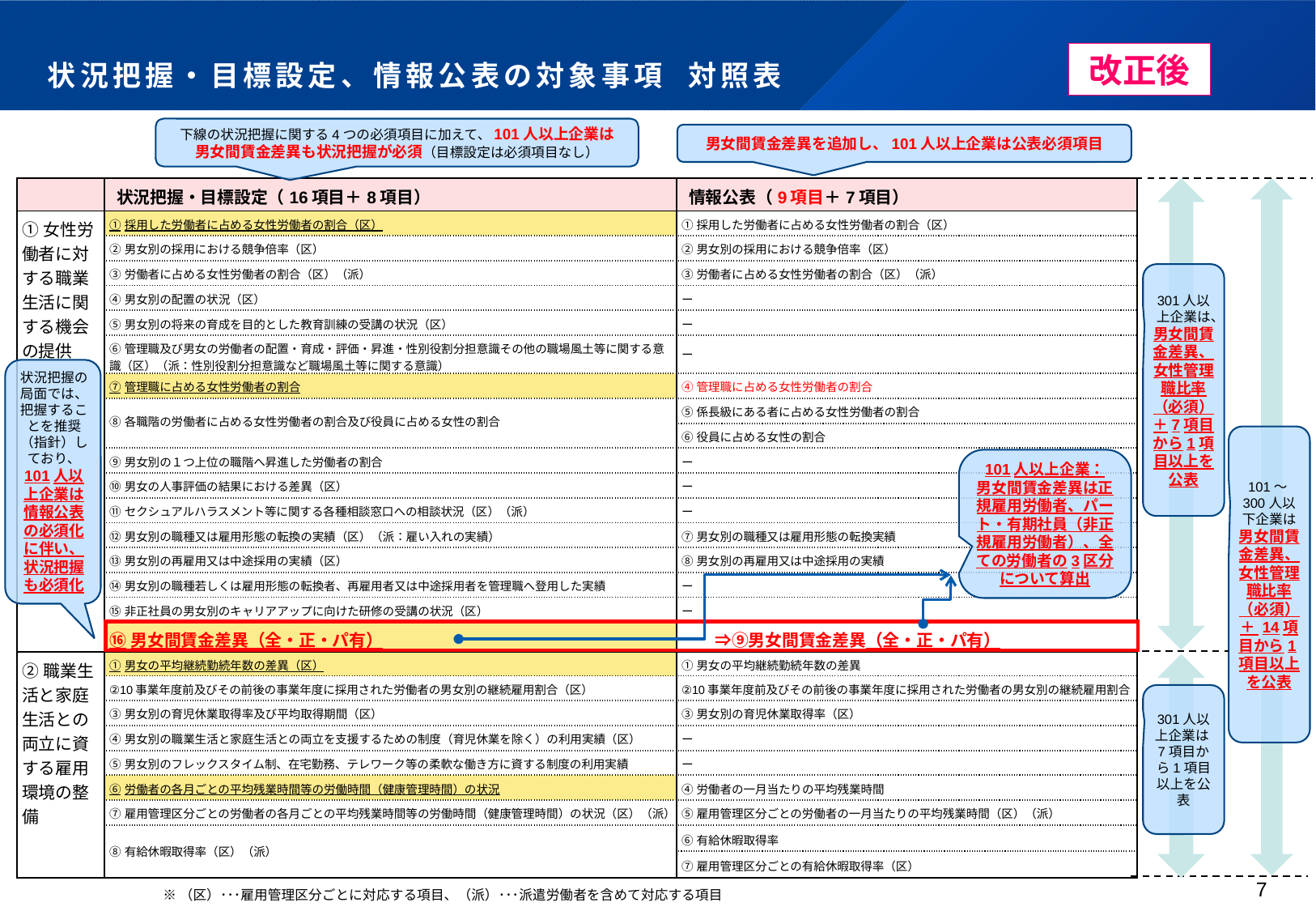

状況把握・目標設定、情報公表の対象事項  対照表
改正後
下線の状況把握に関する4つの必須項目に加えて、101人以上企業は
男女間賃金差異も状況把握が必須（目標設定は必須項目なし）
男女間賃金差異を追加し、101人以上企業は公表必須項目
|  | 状況把握・目標設定（16項目＋8項目） | 情報公表（9項目＋7項目） |
| --- | --- | --- |
| ①女性労働者に対する職業生活に関する機会の提供 | ①採用した労働者に占める女性労働者の割合（区） | ①採用した労働者に占める女性労働者の割合（区） |
|  | ②男女別の採用における競争倍率（区） | ②男女別の採用における競争倍率（区） |
|  | ③労働者に占める女性労働者の割合（区）（派） | ③労働者に占める女性労働者の割合（区）（派） |
|  | ④男女別の配置の状況（区） | ー |
|  | ⑤男女別の将来の育成を目的とした教育訓練の受講の状況（区） | ー |
|  | ⑥管理職及び男女の労働者の配置・育成・評価・昇進・性別役割分担意識その他の職場風土等に関する意識（区）（派：性別役割分担意識など職場風土等に関する意識） | ー |
|  | ⑦管理職に占める女性労働者の割合 | ④管理職に占める女性労働者の割合 |
|  | ⑧各職階の労働者に占める女性労働者の割合及び役員に占める女性の割合 | ⑤係長級にある者に占める女性労働者の割合 |
|  |  | ⑥役員に占める女性の割合 |
|  | ⑨男女別の１つ上位の職階へ昇進した労働者の割合 | ー |
|  | ⑩男女の人事評価の結果における差異（区） | ー |
|  | ⑪セクシュアルハラスメント等に関する各種相談窓口への相談状況（区）（派） | ー |
|  | ⑫男女別の職種又は雇用形態の転換の実績（区）（派：雇い入れの実績） | ⑦男女別の職種又は雇用形態の転換実績 |
|  | ⑬男女別の再雇用又は中途採用の実績（区） | ⑧男女別の再雇用又は中途採用の実績 |
|  | ⑭男女別の職種若しくは雇用形態の転換者、再雇用者又は中途採用者を管理職へ登用した実績 | ー |
|  | ⑮非正社員の男女別のキャリアアップに向けた研修の受講の状況（区） | ー |
|  | ⑯男女間賃金差異（全・正・パ有） | ー　⇒⑨男女間賃金差異（全・正・パ有） |
| ②職業生活と家庭生活との両立に資する雇用環境の整備 | ①男女の平均継続勤続年数の差異（区） | ①男女の平均継続勤続年数の差異 |
|  | ②10事業年度前及びその前後の事業年度に採用された労働者の男女別の継続雇用割合（区） | ②10事業年度前及びその前後の事業年度に採用された労働者の男女別の継続雇用割合 |
|  | ③男女別の育児休業取得率及び平均取得期間（区） | ③男女別の育児休業取得率（区） |
|  | ④男女別の職業生活と家庭生活との両立を支援するための制度（育児休業を除く）の利用実績（区） | ー |
|  | ⑤男女別のフレックスタイム制、在宅勤務、テレワーク等の柔軟な働き方に資する制度の利用実績 | ー |
|  | ⑥労働者の各月ごとの平均残業時間等の労働時間（健康管理時間）の状況 | ④労働者の一月当たりの平均残業時間 |
|  | ⑦雇用管理区分ごとの労働者の各月ごとの平均残業時間等の労働時間（健康管理時間）の状況（区）（派） | ⑤雇用管理区分ごとの労働者の一月当たりの平均残業時間（区）（派） |
|  | ⑧有給休暇取得率（区）（派） | ⑥有給休暇取得率 |
|  |  | ⑦雇用管理区分ごとの有給休暇取得率（区） |

301人以上企業は、男女間賃金差異、女性管理職比率（必須）＋7項目から1項目以上を公表
状況把握の局面では、把握することを推奨（指針）しており、
101人以上企業は情報公表の必須化に伴い、状況把握も必須化
101～300人以下企業は男女間賃金差異、女性管理職比率（必須）＋ 14項目から1項目以上を公表
101人以上企業：
男女間賃金差異は正規雇用労働者、パート・有期社員（非正規雇用労働者）、全ての労働者の3区分について算出

301人以上企業は7項目から1項目以上を公表
7
※（区）･･･雇用管理区分ごとに対応する項目、（派）･･･派遣労働者を含めて対応する項目